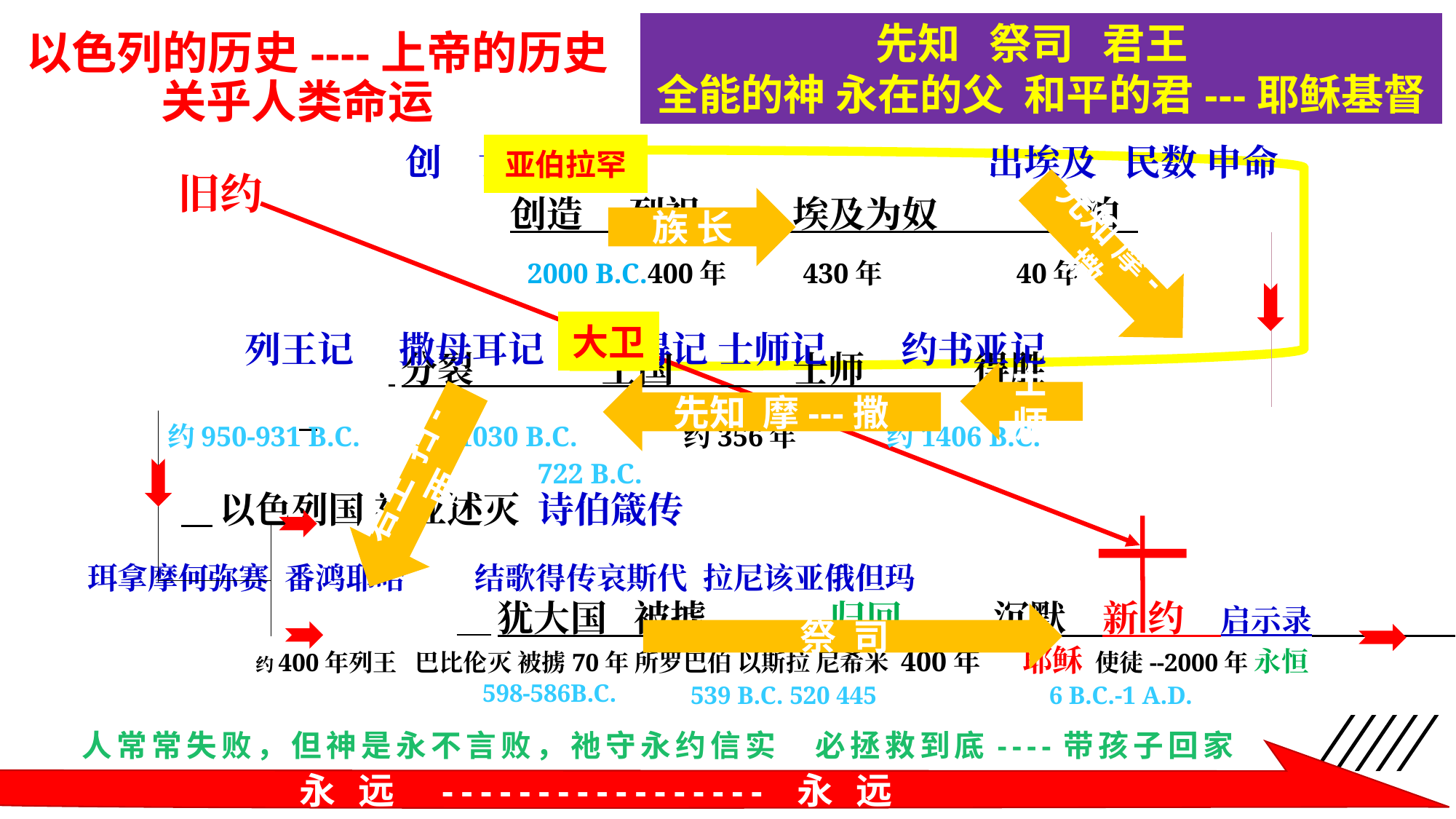

# 以色列的历史----上帝的历史 关乎人类命运
先知   祭司   君王
全能的神 永在的父  和平的君---耶稣基督
创    世    纪                                            出埃及   民数 申命
亚伯拉罕

旧约
        		  创造     列祖          埃及为奴            漂泊  。
               	     2000 B.C.400年          430年	             40年
族 长

先知 摩-撒

大卫
                            B.C.950                   B.C.1000             450年                 7年
 列王记     撒母耳记      路得记 士师记        约书亚记
      分裂              王国             士师            得胜     。

士 师
先知  摩---撒

约950-931 B.C.        约1030 B.C.              约356年             约1406 B.C.
君王  扫-西
722 B.C.

            ­­    以色列国 被亚述灭  诗伯箴传

珥拿摩何弥赛  番鸿耶哈         结歌得传哀斯代  拉尼该亚俄但玛

     犹大国   被掳 	     归回          沉默    新 约    启示录

祭  司

        约400年列王   巴比伦灭 被掳70年 所罗巴伯 以斯拉 尼希米 400年       耶稣  使徒--2000年 永恒
598-586B.C.
539 B.C. 520 445
6 B.C.-1 A.D.
人常常失败，但神是永不言败，祂守永约信实   必拯救到底----带孩子回家

永 远  ----------------- 永 远